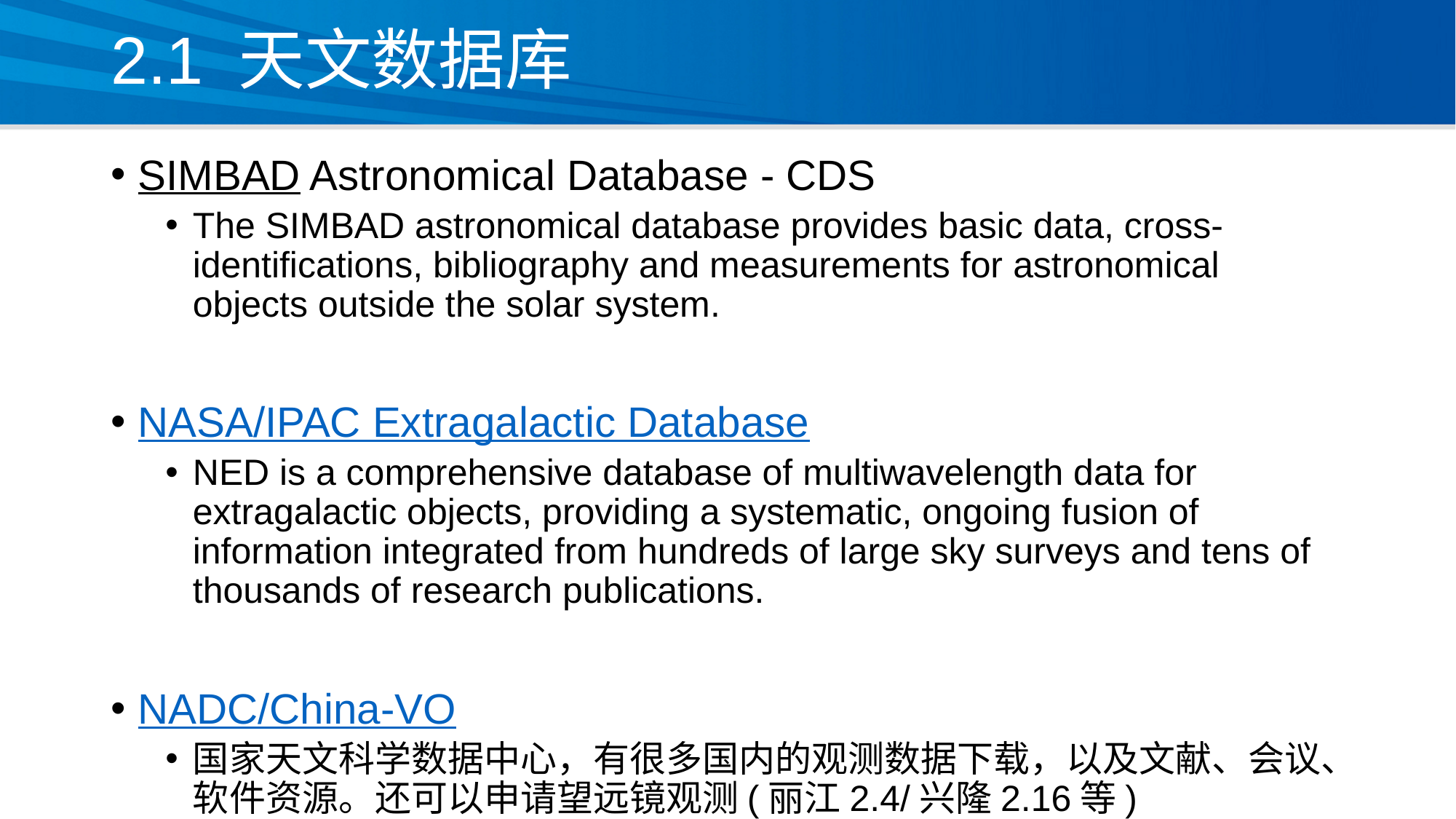

# 2.1 天文数据库
SIMBAD Astronomical Database - CDS
The SIMBAD astronomical database provides basic data, cross-identifications, bibliography and measurements for astronomical objects outside the solar system.

NASA/IPAC Extragalactic Database
NED is a comprehensive database of multiwavelength data for extragalactic objects, providing a systematic, ongoing fusion of information integrated from hundreds of large sky surveys and tens of thousands of research publications.

NADC/China-VO
国家天文科学数据中心，有很多国内的观测数据下载，以及文献、会议、软件资源。还可以申请望远镜观测(丽江2.4/兴隆2.16等)